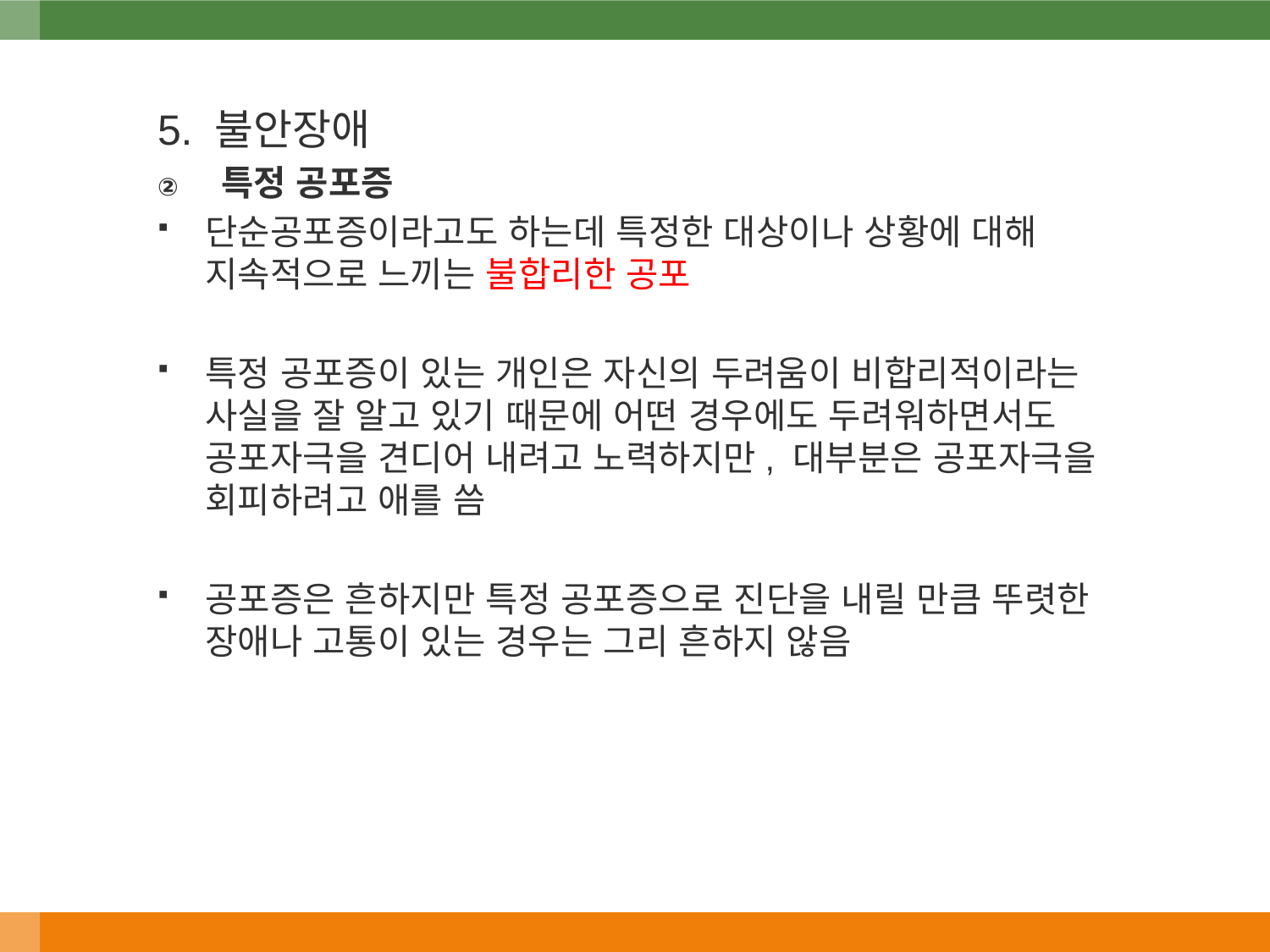

5. 불안장애
특정 공포증
단순공포증이라고도 하는데 특정한 대상이나 상황에 대해 지속적으로 느끼는 불합리한 공포

특정 공포증이 있는 개인은 자신의 두려움이 비합리적이라는 사실을 잘 알고 있기 때문에 어떤 경우에도 두려워하면서도 공포자극을 견디어 내려고 노력하지만, 대부분은 공포자극을 회피하려고 애를 씀

공포증은 흔하지만 특정 공포증으로 진단을 내릴 만큼 뚜렷한 장애나 고통이 있는 경우는 그리 흔하지 않음